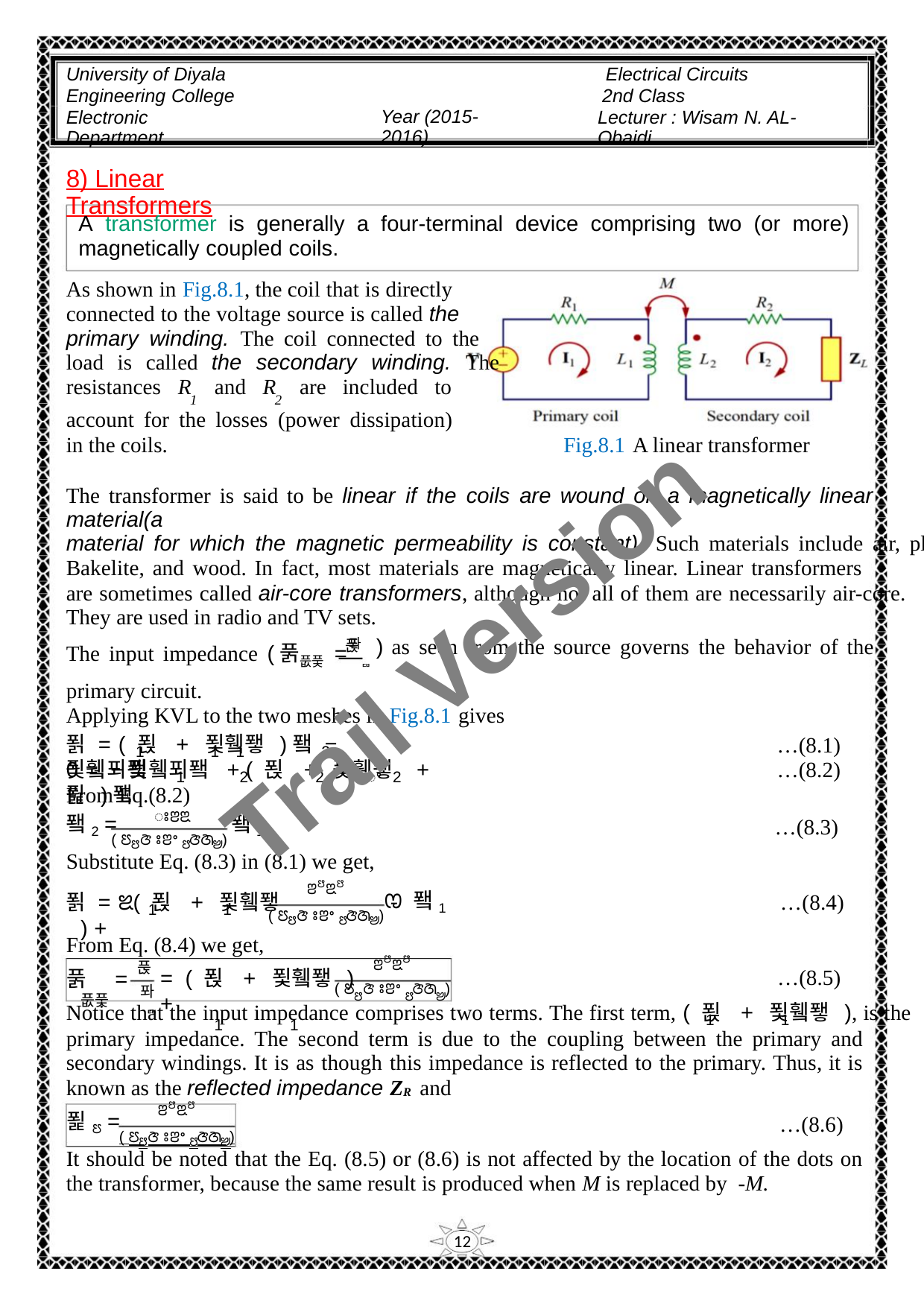

University of Diyala
Engineering College
Electronic Department
Electrical Circuits
2nd Class
Lecturer : Wisam N. AL-Obaidi
Year (2015-2016)
8) Linear Transformers
A transformer is generally a four-terminal device comprising two (or more)
magnetically coupled coils.
As shown in Fig.8.1, the coil that is directly
connected to the voltage source is called the
primary winding. The coil connected to the
load is called the secondary winding. The
resistances R and R are included to
1
2
account for the losses (power dissipation)
in the coils.
Fig.8.1 A linear transformer
The transformer is said to be linear if the coils are wound on a magnetically linear material(a
material for which the magnetic permeability is constant). Such materials include air, plastic,
Bakelite, and wood. In fact, most materials are magnetically linear. Linear transformers
are sometimes called air-core transformers, although not all of them are necessarily air-core.
They are used in radio and TV sets.
Trail Version
Trail Version
Trail Version
Trail Version
Trail Version
Trail Version
Trail Version
Trail Version
Trail Version
Trail Version
Trail Version
Trail Version
Trail Version
푽
The input impedance (풁풊풏 =
퐈ퟏ) as seen from the source governs the behavior of the
primary circuit.
Applying KVL to the two meshes in Fig.8.1 gives
푉 = ( 푅 + 푗휔퐿 )퐼 − 푗휔푀퐼
…(8.1)
…(8.2)
1
1
1
2
0 = −푗휔푀퐼 + ( 푅 + 푗휔퐿 + 푍 )퐼
1
2
2
ꢀ
2
From Eq.(8.2)
ꢁꢂꢃ
퐼2 =
퐼1
…(8.3)
…(8.4)
…(8.5)
( ꢄ ꢆ ꢁꢂꢀ ꢆꢇ )
ꢅ
ꢅ
ꢈ
Substitute Eq. (8.3) in (8.1) we get,
ꢂꢅꢃꢅ
푉 = ꢉ( 푅 + 푗휔퐿 ) +
ꢊ 퐼1
1
1
( ꢄ ꢆ ꢁꢂꢀ ꢆꢇ )
ꢅ
ꢅ
ꢈ
From Eq. (8.4) we get,
ꢂꢅꢃꢅ
( ꢄ ꢆ ꢁꢂꢀ ꢆꢇ )
푽
= ( 푅 + 푗휔퐿 ) +
1 1
풁 =
풊풏
퐈
ퟏ
ꢅ
ꢅ
ꢈ
Notice that the input impedance comprises two terms. The first term, ( 푅 + 푗휔퐿 ), is the
1
1
primary impedance. The second term is due to the coupling between the primary and
secondary windings. It is as though this impedance is reflected to the primary. Thus, it is
known as the reflected impedance ZR and
ꢂꢅꢃꢅ
푍ꢄ =
…(8.6)
( ꢄ ꢆ ꢁꢂꢀ ꢆꢇ )
ꢅ
ꢅ
ꢈ
It should be noted that the Eq. (8.5) or (8.6) is not affected by the location of the dots on
the transformer, because the same result is produced when M is replaced by -M.
12